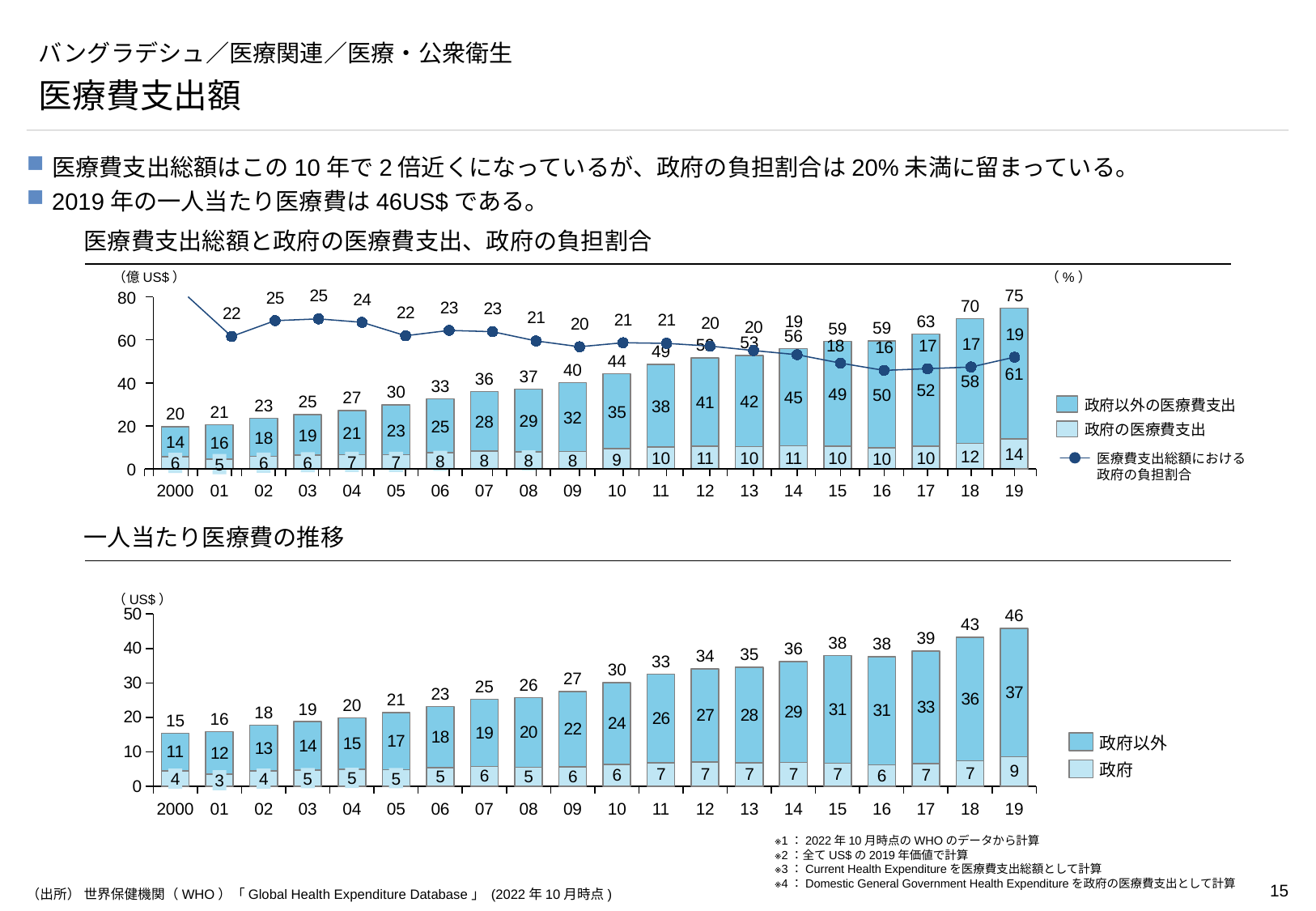

# バングラデシュ／医療関連／医療・公衆衛生
医療費支出額
医療費支出総額はこの10年で2倍近くになっているが、政府の負担割合は20%未満に留まっている。
2019年の一人当たり医療費は46US$である。
医療費支出総額と政府の医療費支出、政府の負担割合

### Chart

| Category |  |
|---|---|
（億US$）
（%）
75

### Chart

| Category |  |  |
|---|---|---|
80
70
63
59
59
56
60
53
52
49
44
40
61
37
36
58
40
33
52
30
49
50
27
45
25
42
41
23
38
政府以外の医療費支出

21
35
20
32
29
28
25
20
23
政府の医療費支出

21
19
18
14
16
14
12
11
11
10
10
10
10
10
9
8
8
8
医療費支出総額における
政府の負担割合
8
7
7
6
6

6
5
0
2000
01
02
03
04
05
06
07
08
09
10
11
12
13
14
15
16
17
18
19
一人当たり医療費の推移
（US$）

### Chart

| Category |  |  |
|---|---|---|
46
43
39
38
38
36
35
34
33
30
27
26
25
23
21
20
19
18
16
15
政府以外

政府

5
5
5
4
4
3
2000
01
02
03
04
05
06
07
08
09
10
11
12
13
14
15
16
17
18
19
※1：2022年10月時点のWHOのデータから計算
※2：全てUS$の2019年価値で計算
※3：Current Health Expenditureを医療費支出総額として計算
※4：Domestic General Government Health Expenditureを政府の医療費支出として計算
（出所） 世界保健機関（WHO）「Global Health Expenditure Database」 (2022年10月時点)